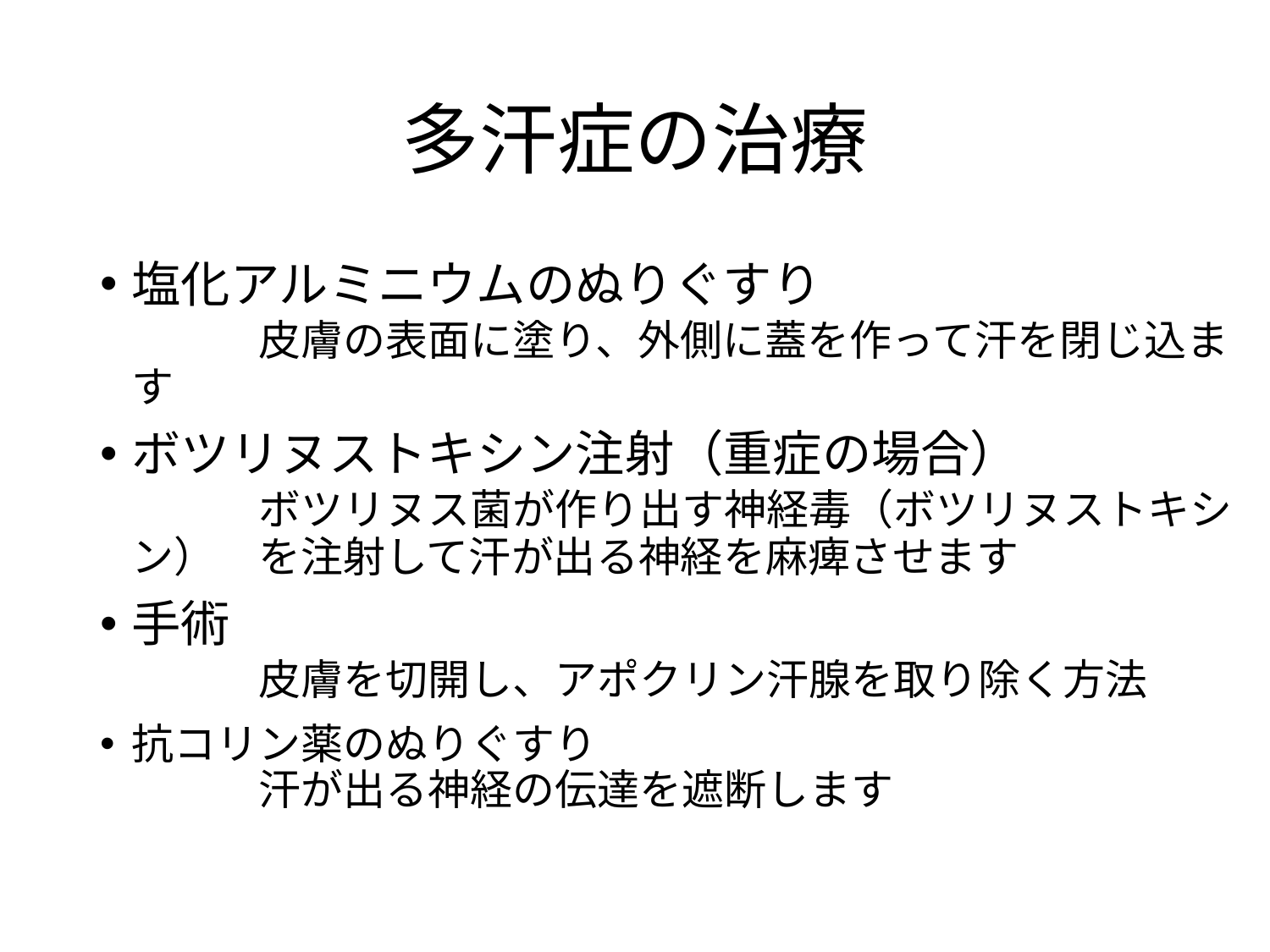

# 多汗症の治療
塩化アルミニウムのぬりぐすり
	皮膚の表面に塗り、外側に蓋を作って汗を閉じ込ます
ボツリヌストキシン注射（重症の場合）
	ボツリヌス菌が作り出す神経毒（ボツリヌストキシン）	を注射して汗が出る神経を麻痺させます
手術
	皮膚を切開し、アポクリン汗腺を取り除く方法
抗コリン薬のぬりぐすり
	汗が出る神経の伝達を遮断します